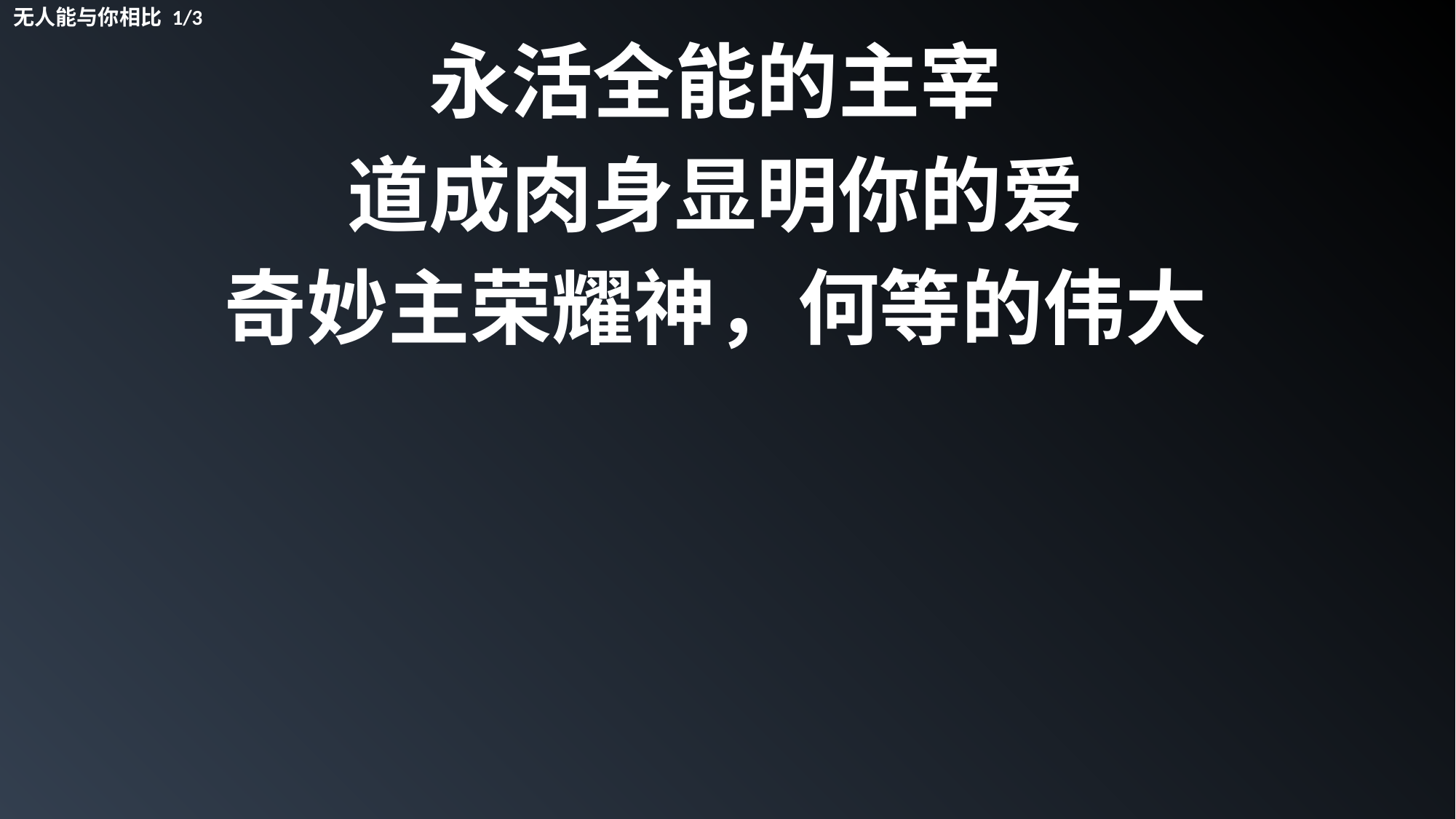

无人能与你相比 1/3
永活全能的主宰
道成肉身显明你的爱
奇妙主荣耀神，何等的伟大